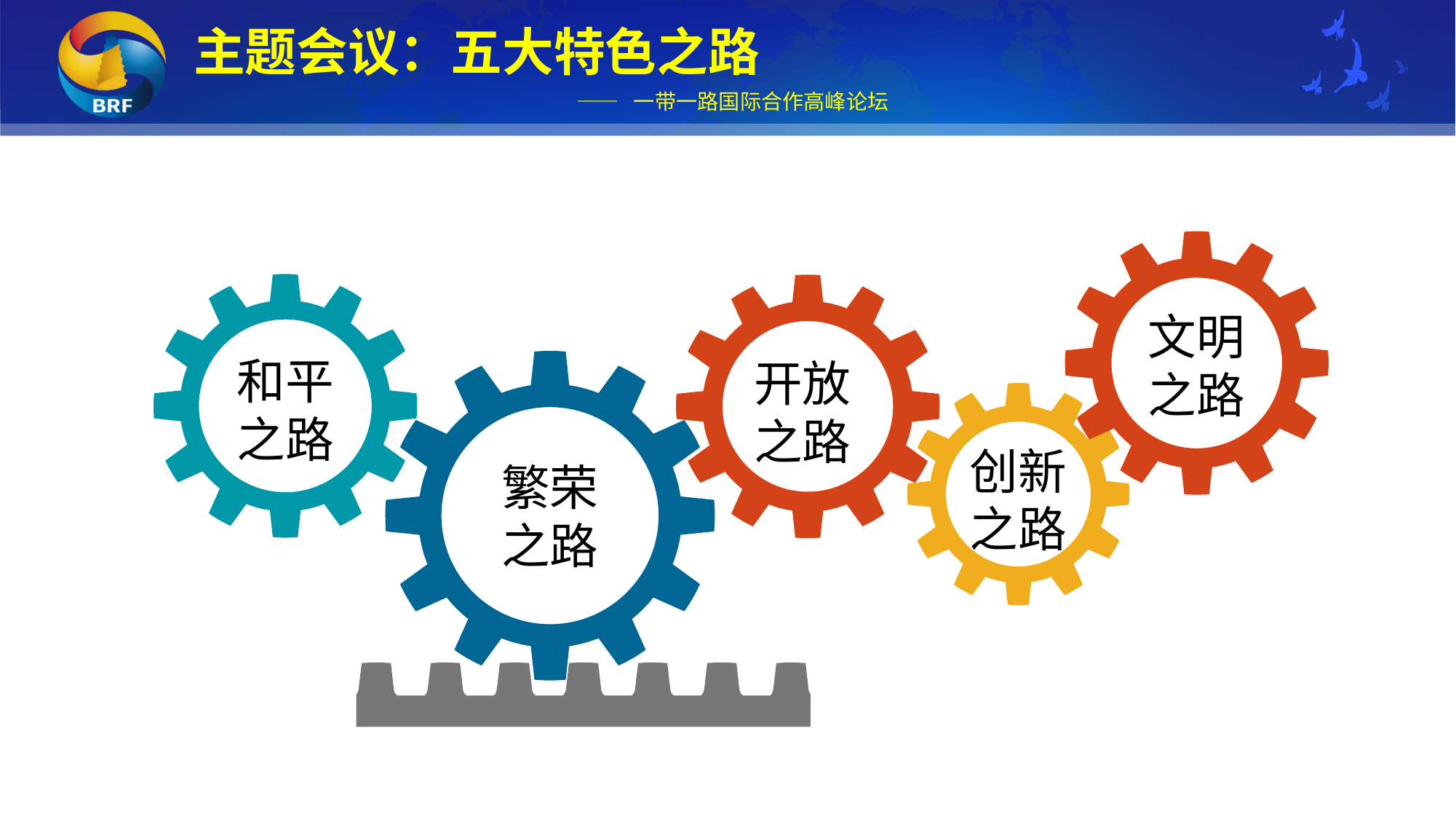

主题会议：五大特色之路
——  一带一路国际合作高峰论坛

文明之路
和平之路
开放之路

创新之路
繁荣之路